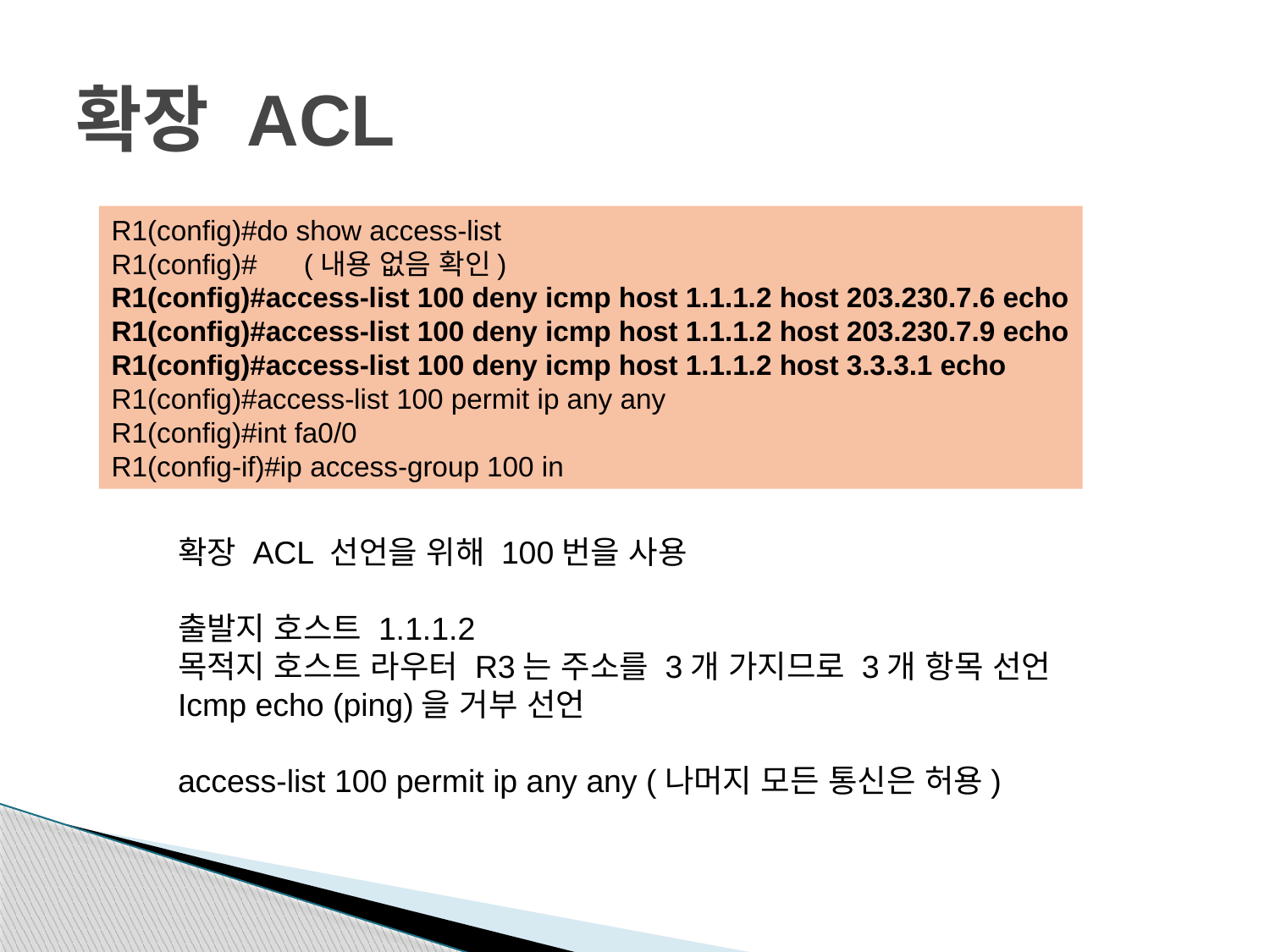

# 확장 ACL

R1(config)#do show access-list
R1(config)#      (내용 없음 확인)
R1(config)#access-list 100 deny icmp host 1.1.1.2 host 203.230.7.6 echo
R1(config)#access-list 100 deny icmp host 1.1.1.2 host 203.230.7.9 echo
R1(config)#access-list 100 deny icmp host 1.1.1.2 host 3.3.3.1 echo
R1(config)#access-list 100 permit ip any any
R1(config)#int fa0/0
R1(config-if)#ip access-group 100 in
확장 ACL 선언을 위해 100번을 사용

출발지 호스트 1.1.1.2
목적지 호스트 라우터 R3는 주소를 3개 가지므로 3개 항목 선언
Icmp echo (ping)을 거부 선언

access-list 100 permit ip any any (나머지 모든 통신은 허용)